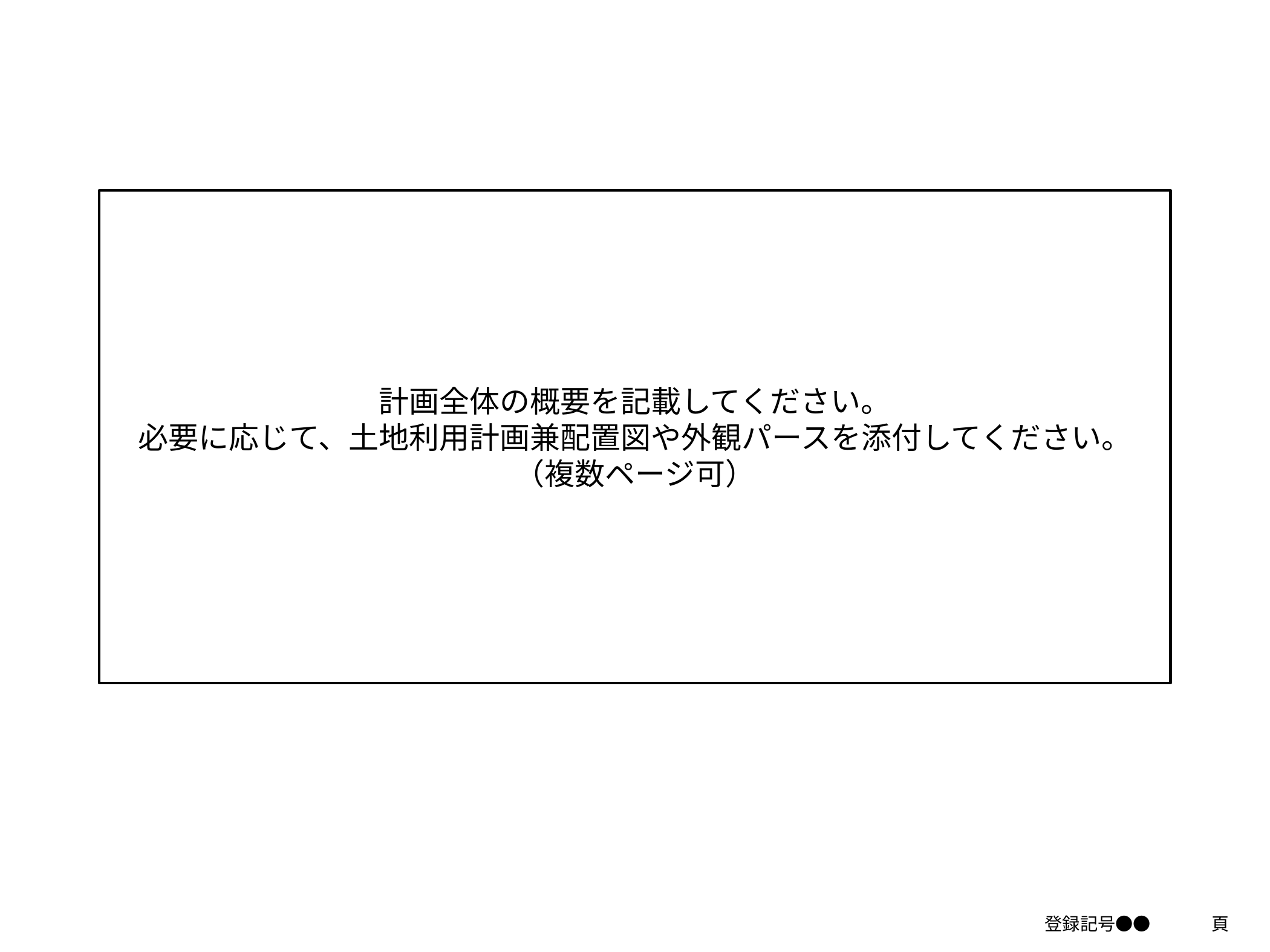

計画全体の概要を記載してください。
必要に応じて、土地利用計画兼配置図や外観パースを添付してください。
（複数ページ可）
登録記号●●
頁